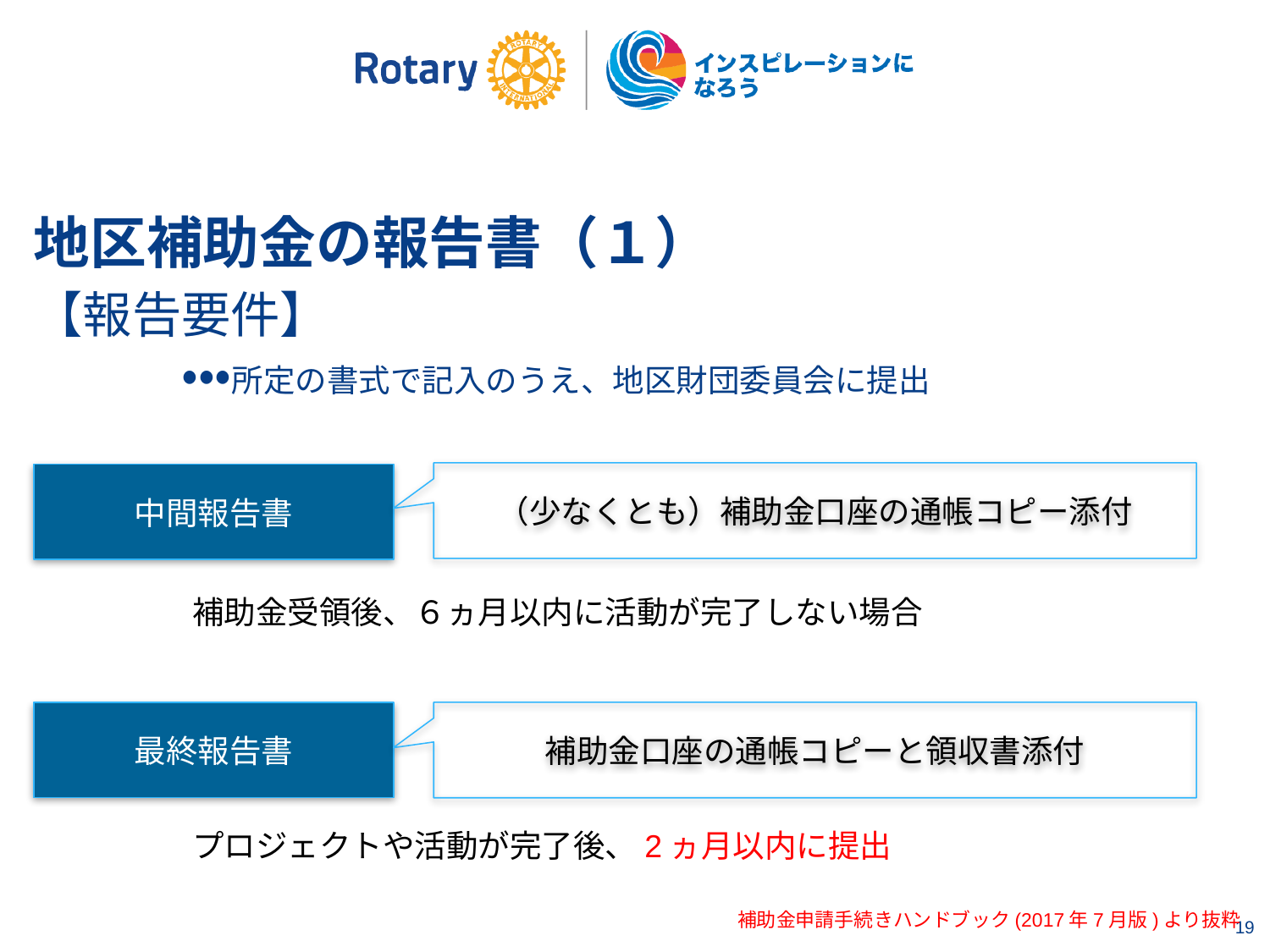

地区補助金の報告書（１）
【報告要件】
　　　・・・所定の書式で記入のうえ、地区財団委員会に提出

　　　　　補助金受領後、６ヵ月以内に活動が完了しない場合

　　　　　プロジェクトや活動が完了後、2ヵ月以内に提出
（少なくとも）補助金口座の通帳コピー添付
中間報告書
補助金口座の通帳コピーと領収書添付
最終報告書
補助金申請手続きハンドブック(2017年7月版)より抜粋
19